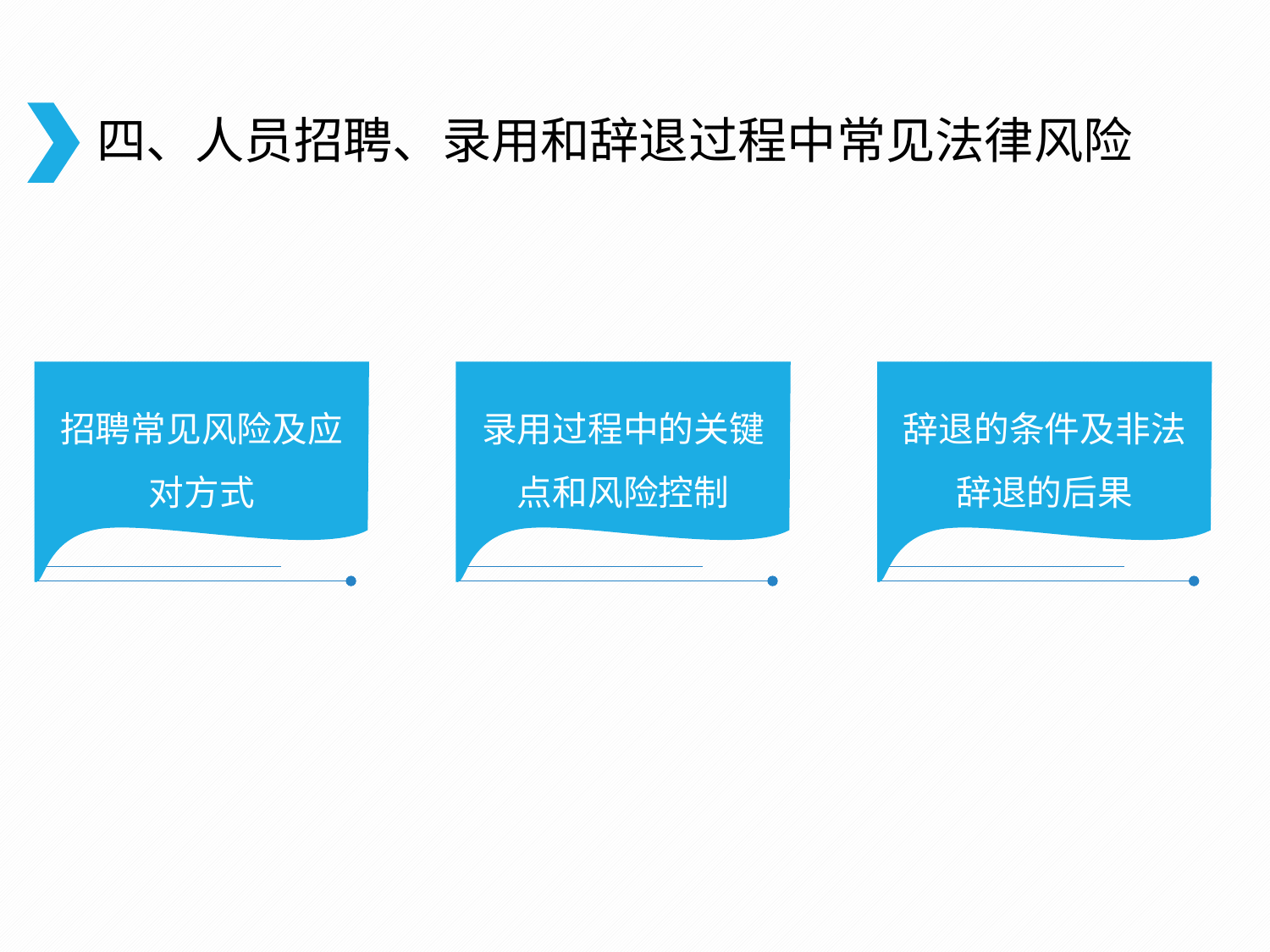

四、人员招聘、录用和辞退过程中常见法律风险
招聘常见风险及应对方式
录用过程中的关键点和风险控制
辞退的条件及非法辞退的后果
17